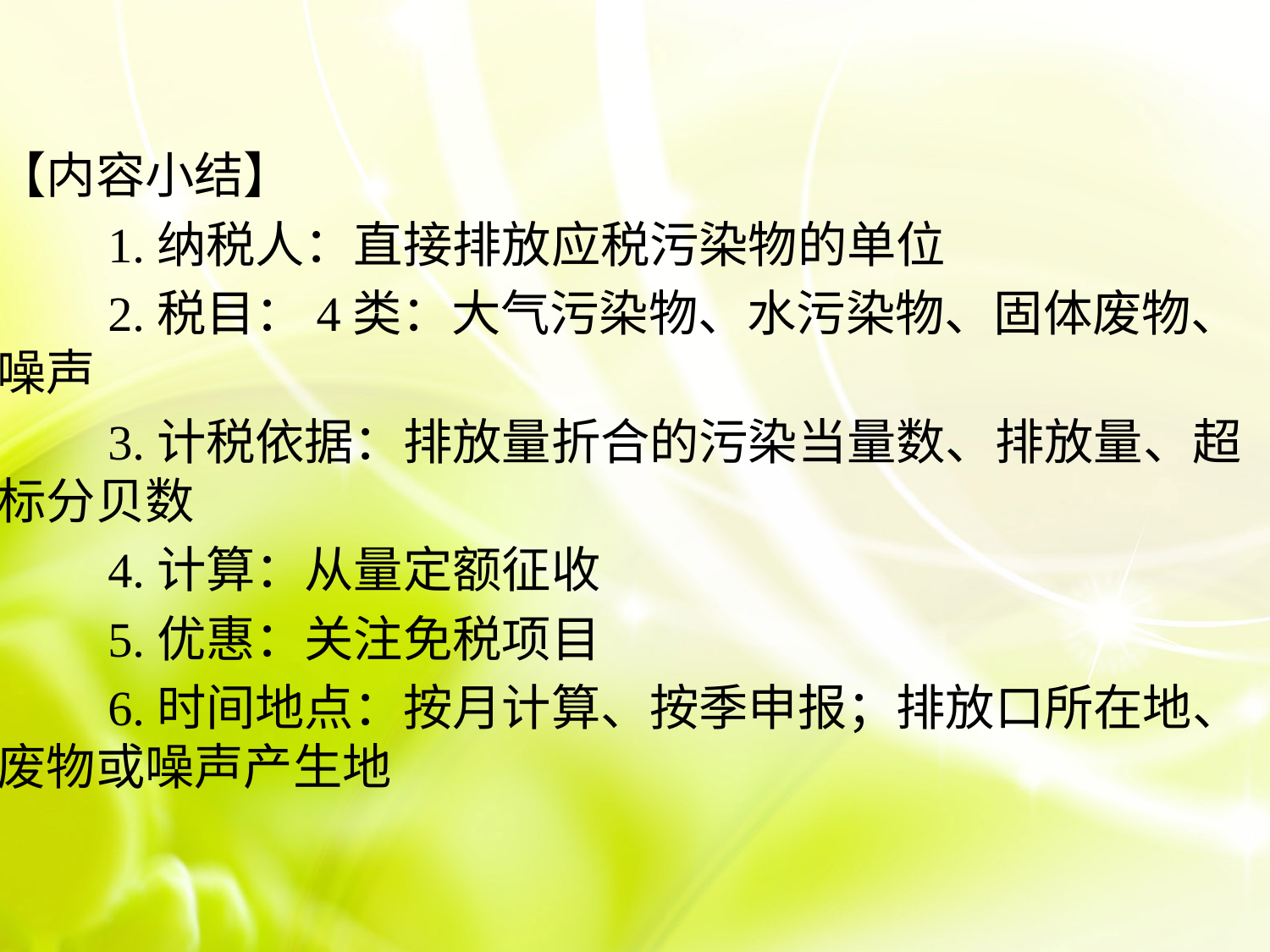

【内容小结】
　　1.纳税人：直接排放应税污染物的单位
　　2.税目：4类：大气污染物、水污染物、固体废物、噪声
　　3.计税依据：排放量折合的污染当量数、排放量、超标分贝数
　　4.计算：从量定额征收
　　5.优惠：关注免税项目
　　6.时间地点：按月计算、按季申报；排放口所在地、废物或噪声产生地